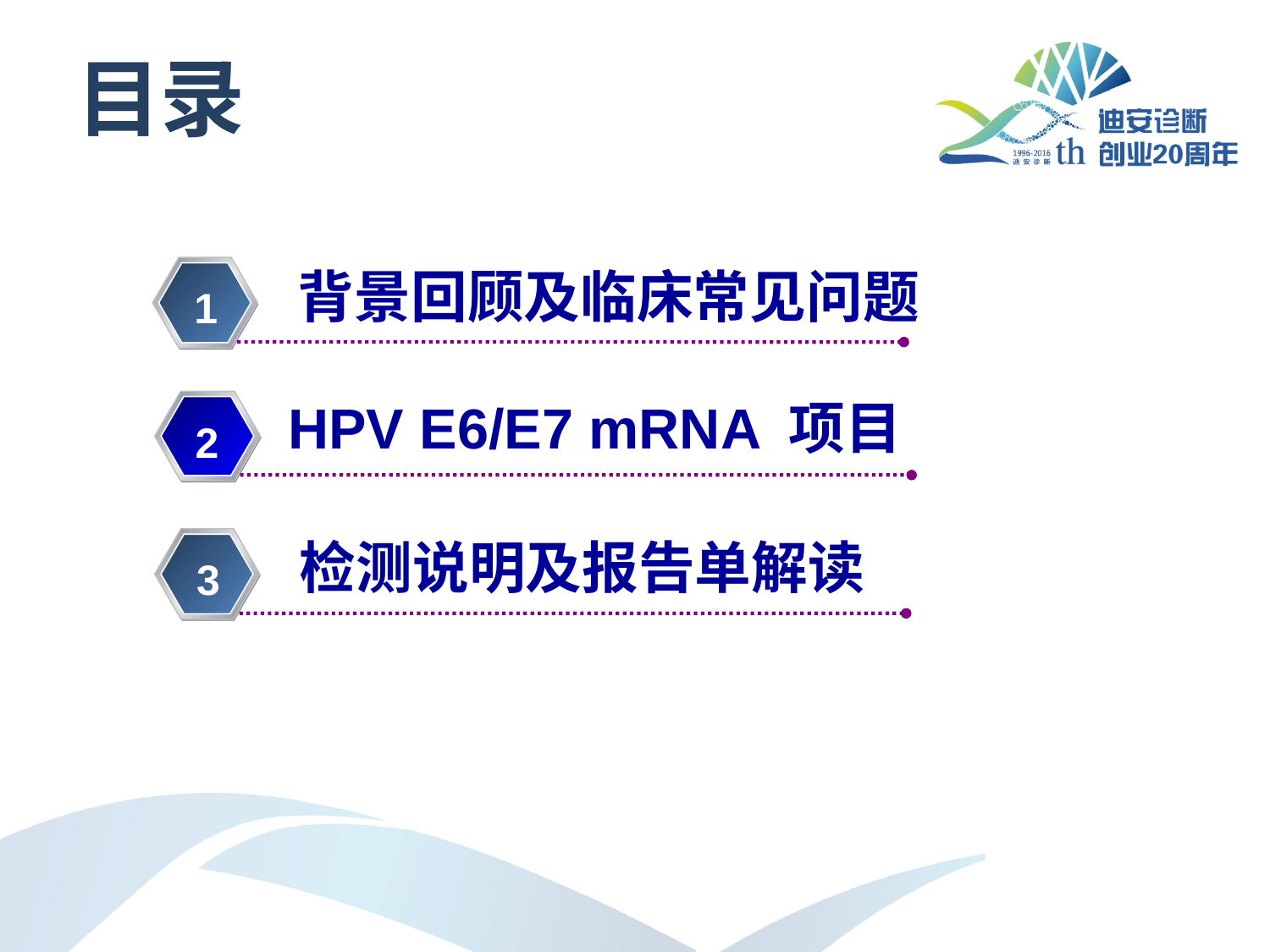

# 目录
背景回顾及临床常见问题
1

HPV E6/E7 mRNA 项目
2

检测说明及报告单解读
3